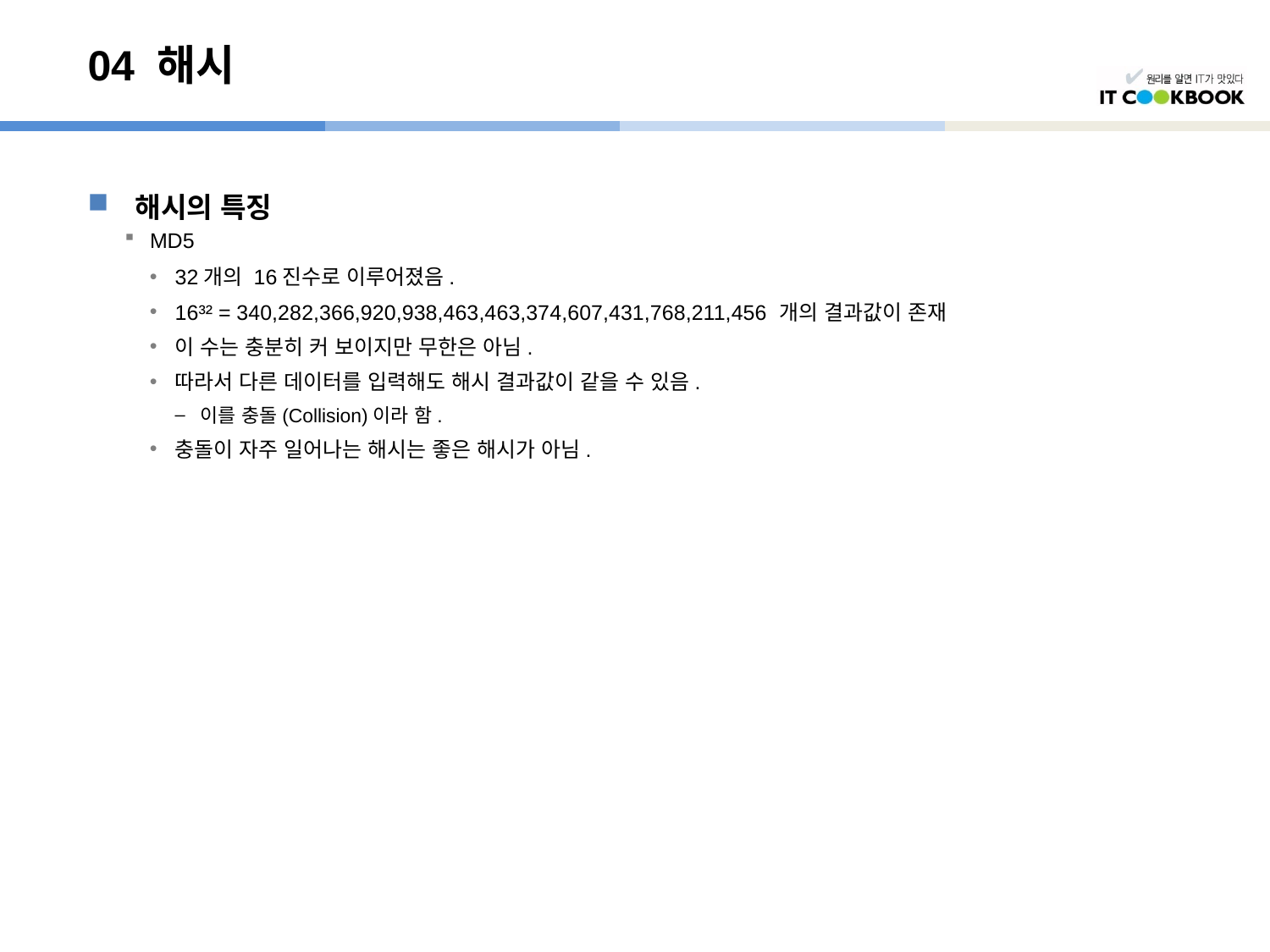

# 04 해시
해시의 특징
MD5
32개의 16진수로 이루어졌음.
16³² = 340,282,366,920,938,463,463,374,607,431,768,211,456 개의 결과값이 존재
이 수는 충분히 커 보이지만 무한은 아님.
따라서 다른 데이터를 입력해도 해시 결과값이 같을 수 있음.
이를 충돌(Collision)이라 함.
충돌이 자주 일어나는 해시는 좋은 해시가 아님.